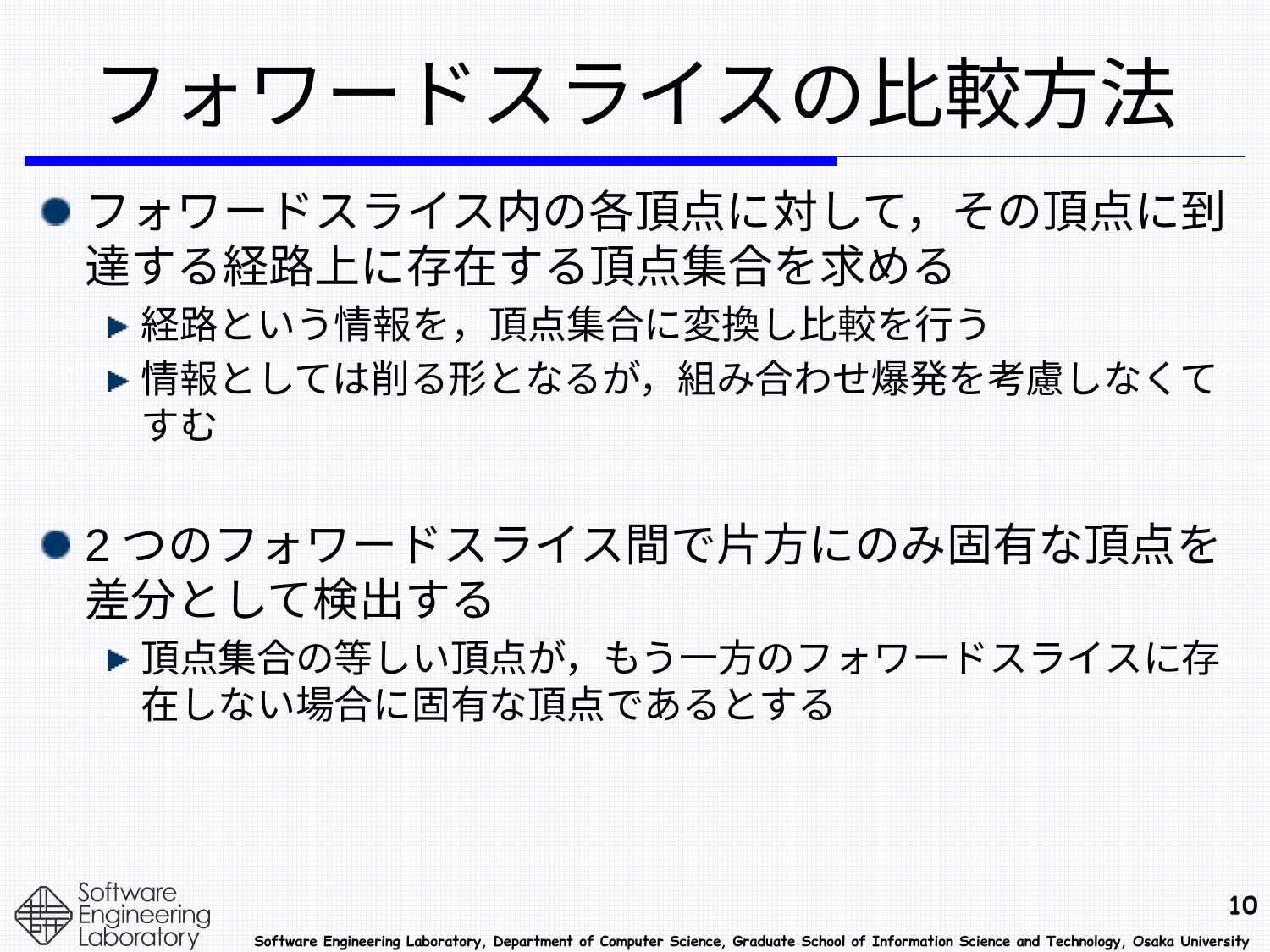

# フォワードスライスの比較方法
フォワードスライス内の各頂点に対して，その頂点に到達する経路上に存在する頂点集合を求める
経路という情報を，頂点集合に変換し比較を行う
情報としては削る形となるが，組み合わせ爆発を考慮しなくてすむ

2つのフォワードスライス間で片方にのみ固有な頂点を差分として検出する
頂点集合の等しい頂点が，もう一方のフォワードスライスに存在しない場合に固有な頂点であるとする